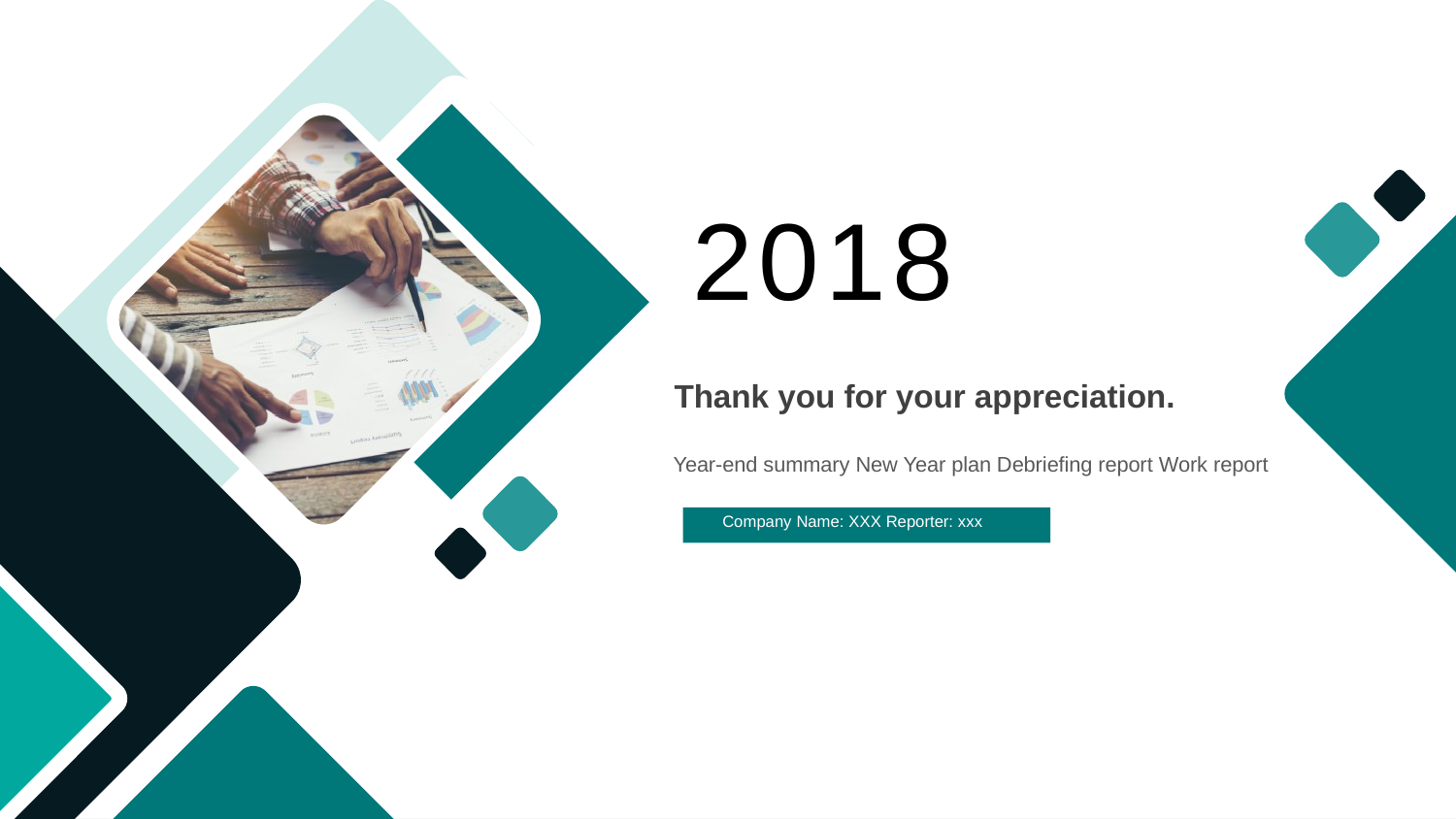

2018

Thank you for your appreciation.
Year-end summary New Year plan Debriefing report Work report

Company Name: XXX Reporter: xxx

延时符